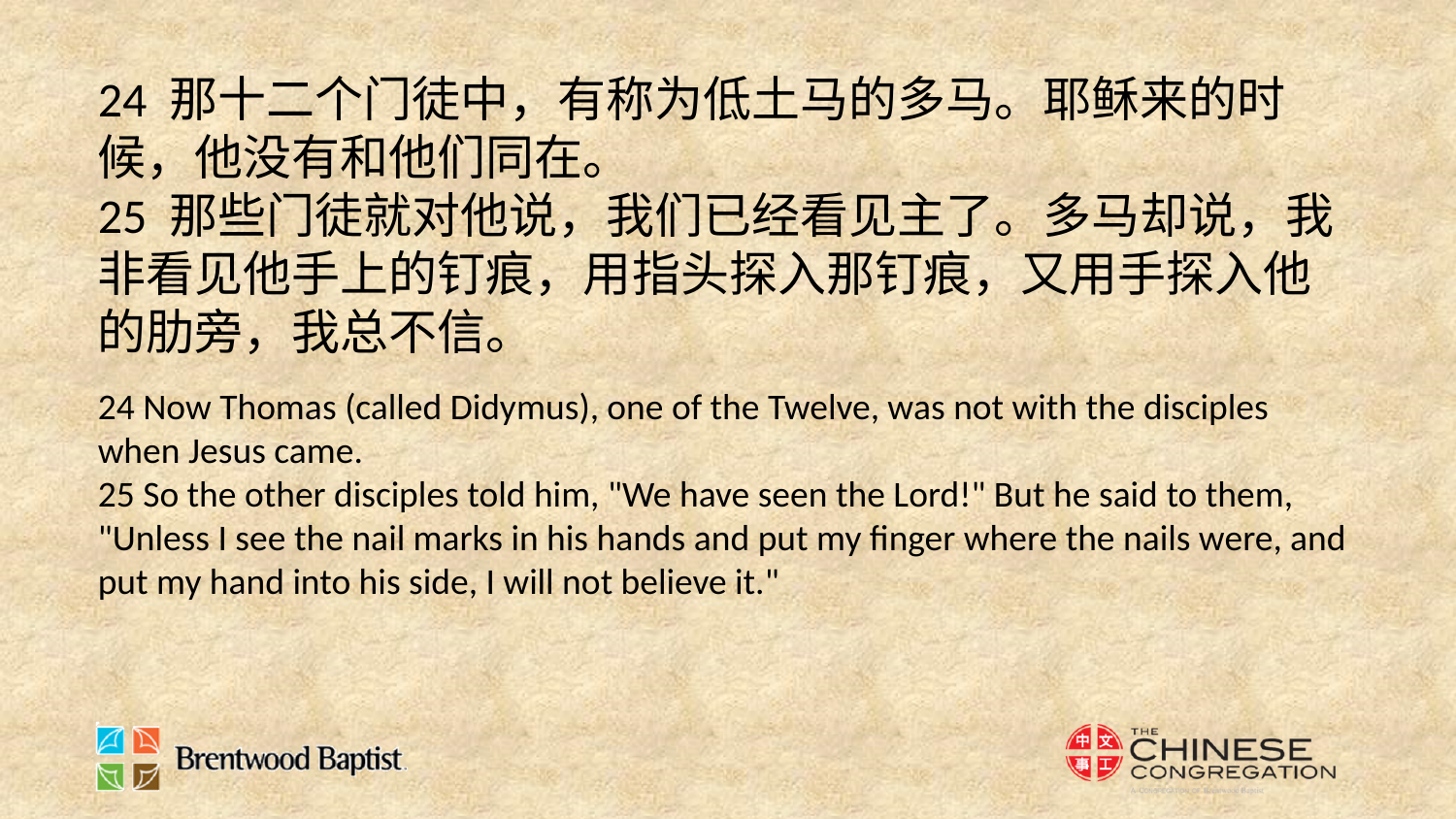

24 那十二个门徒中，有称为低土马的多马。耶稣来的时候，他没有和他们同在。
25 那些门徒就对他说，我们已经看见主了。多马却说，我非看见他手上的钉痕，用指头探入那钉痕，又用手探入他的肋旁，我总不信。

24 Now Thomas (called Didymus), one of the Twelve, was not with the disciples when Jesus came.
25 So the other disciples told him, "We have seen the Lord!" But he said to them, "Unless I see the nail marks in his hands and put my finger where the nails were, and put my hand into his side, I will not believe it."